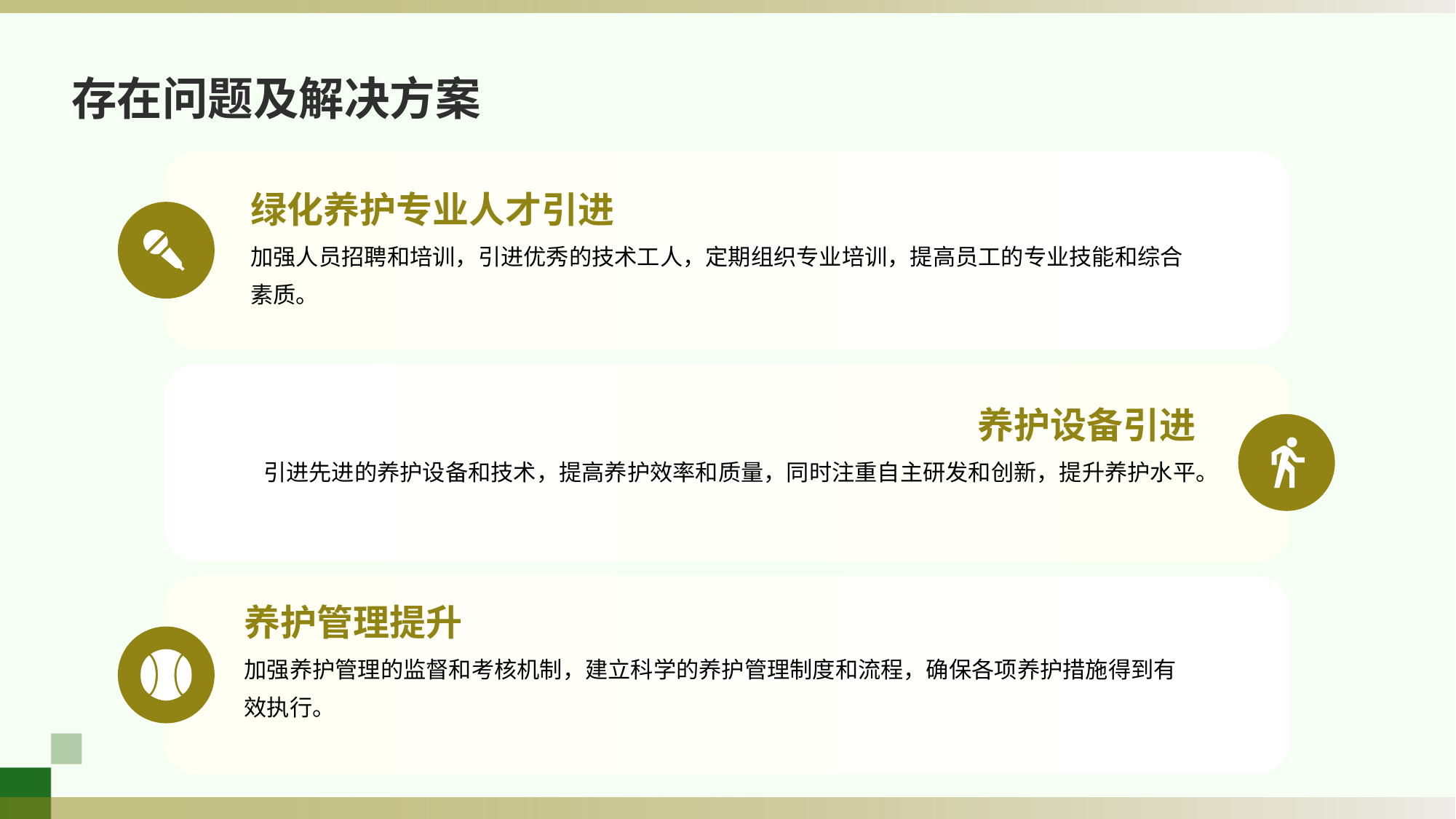

存在问题及解决方案

绿化养护专业人才引进

加强人员招聘和培训，引进优秀的技术工人，定期组织专业培训，提高员工的专业技能和综合素质。

养护设备引进

引进先进的养护设备和技术，提高养护效率和质量，同时注重自主研发和创新，提升养护水平。

养护管理提升

加强养护管理的监督和考核机制，建立科学的养护管理制度和流程，确保各项养护措施得到有效执行。